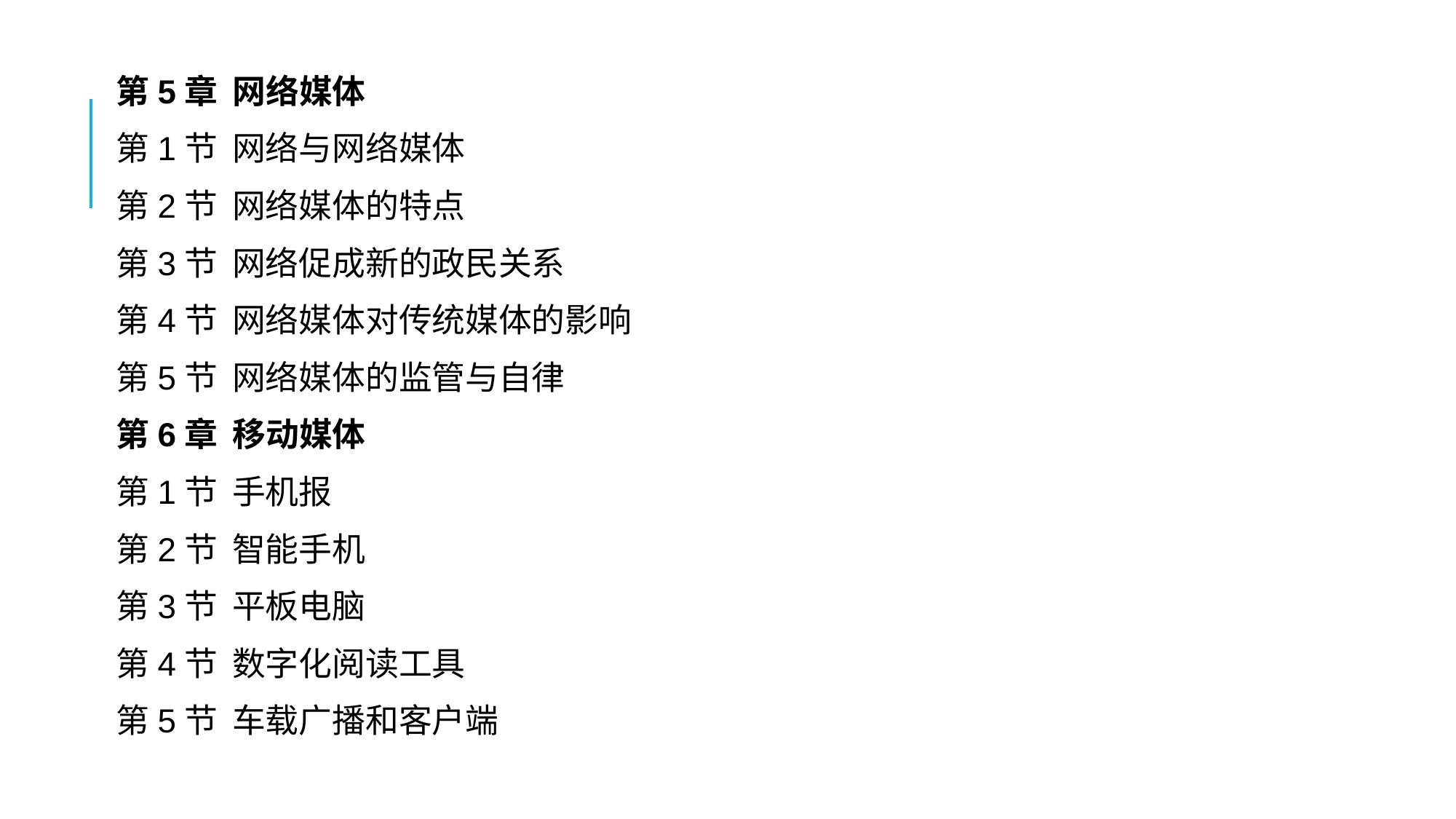

#
第5章  网络媒体
第1节  网络与网络媒体
第2节  网络媒体的特点
第3节  网络促成新的政民关系
第4节  网络媒体对传统媒体的影响
第5节  网络媒体的监管与自律
第6章  移动媒体
第1节  手机报
第2节  智能手机
第3节  平板电脑
第4节  数字化阅读工具
第5节  车载广播和客户端